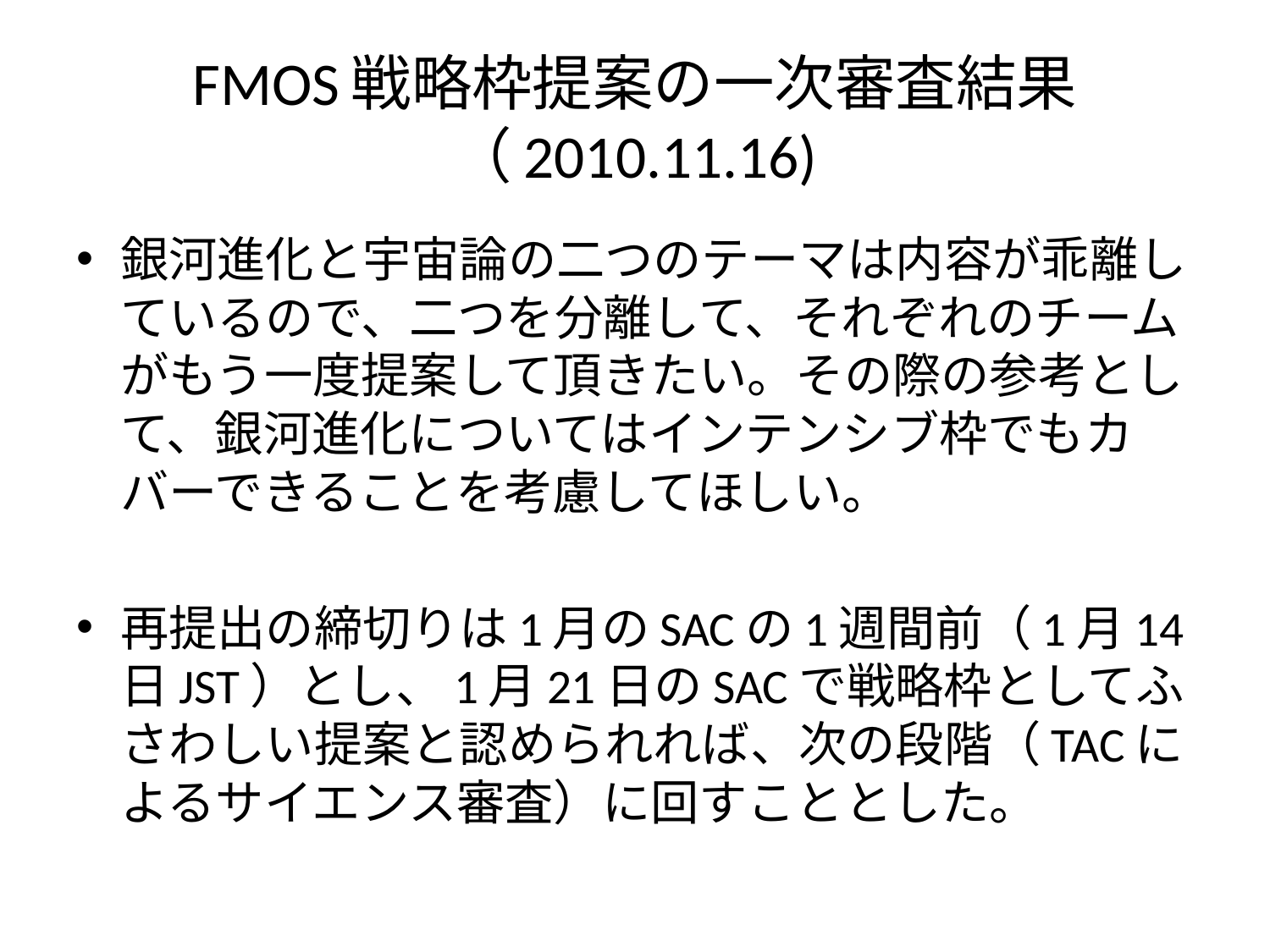

# FMOS戦略枠提案の一次審査結果（2010.11.16)
銀河進化と宇宙論の二つのテーマは内容が乖離しているので、二つを分離して、それぞれのチームがもう一度提案して頂きたい。その際の参考として、銀河進化についてはインテンシブ枠でもカバーできることを考慮してほしい。

再提出の締切りは1月のSACの1週間前（1月14日JST）とし、1月21日のSACで戦略枠としてふさわしい提案と認められれば、次の段階（TACによるサイエンス審査）に回すこととした。